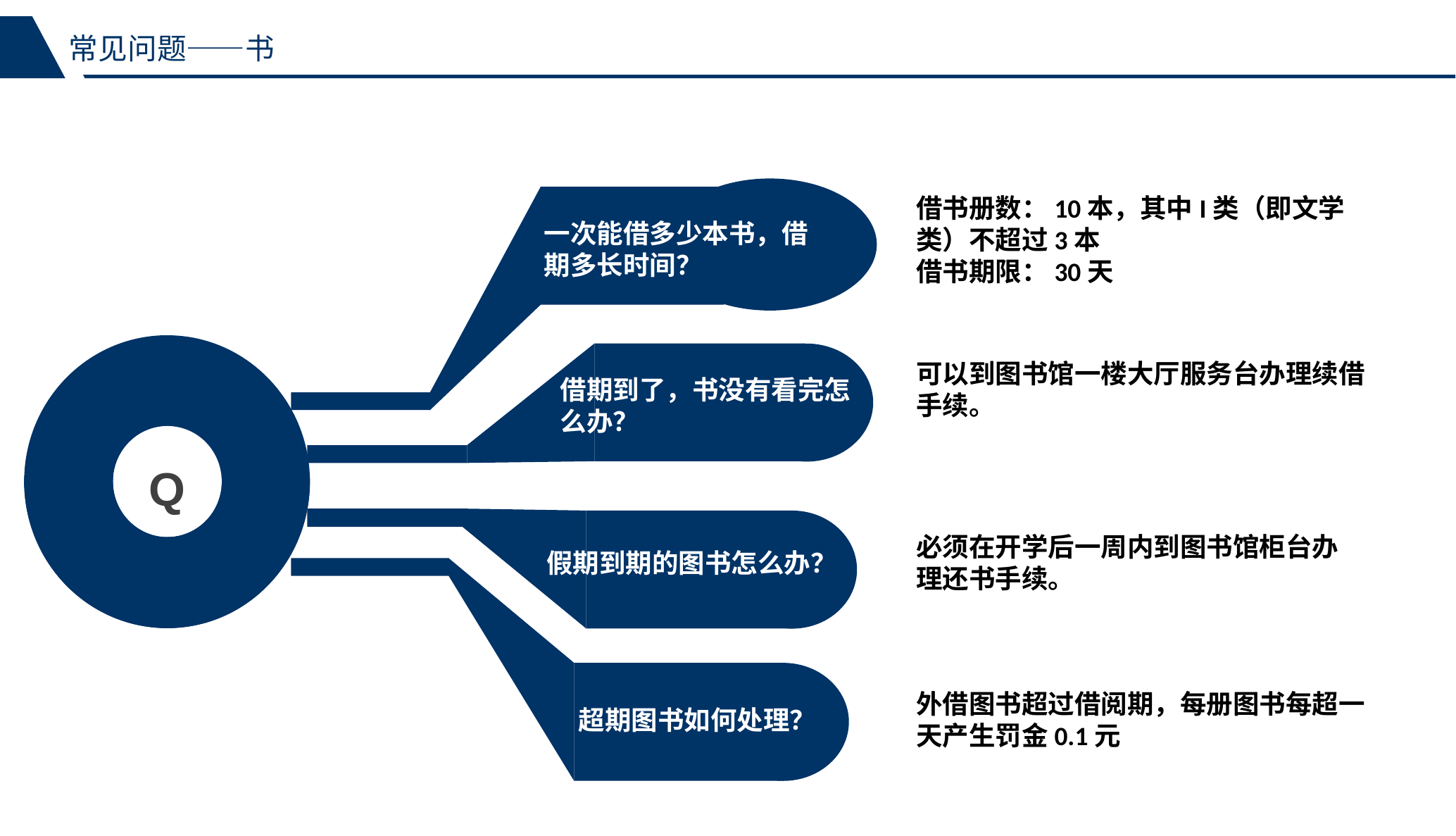

常见问题——书

借书册数：10本，其中I类（即文学类）不超过3本
借书期限：30天
一次能借多少本书，借期多长时间？

Q

可以到图书馆一楼大厅服务台办理续借手续。
借期到了，书没有看完怎么办？

必须在开学后一周内到图书馆柜台办理还书手续。
假期到期的图书怎么办？

外借图书超过借阅期，每册图书每超一天产生罚金0.1元
超期图书如何处理？